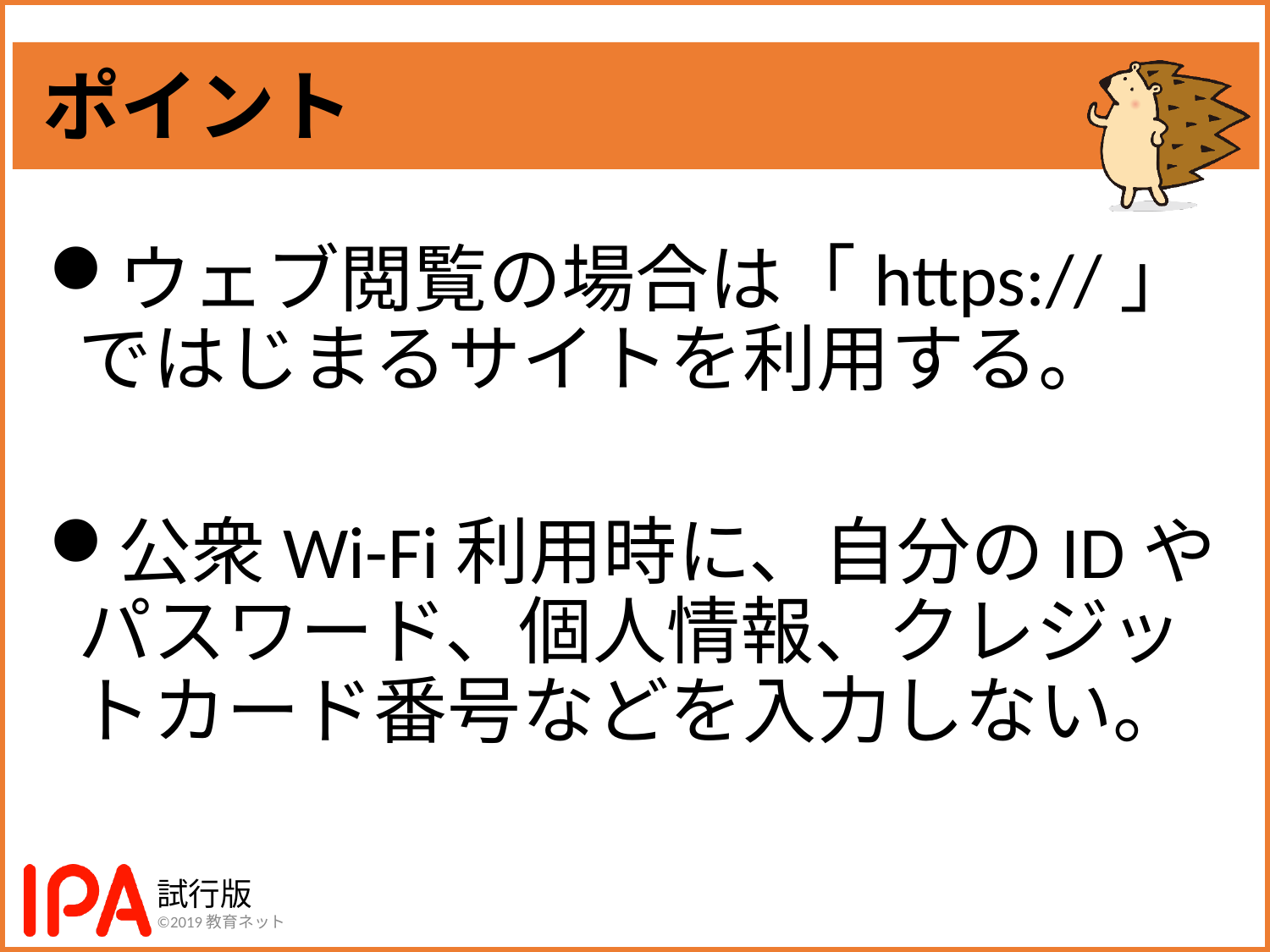

# ポイント
ウェブ閲覧の場合は「https://」ではじまるサイトを利用する。

公衆Wi-Fi利用時に、自分のIDやパスワード、個人情報、クレジットカード番号などを入力しない。